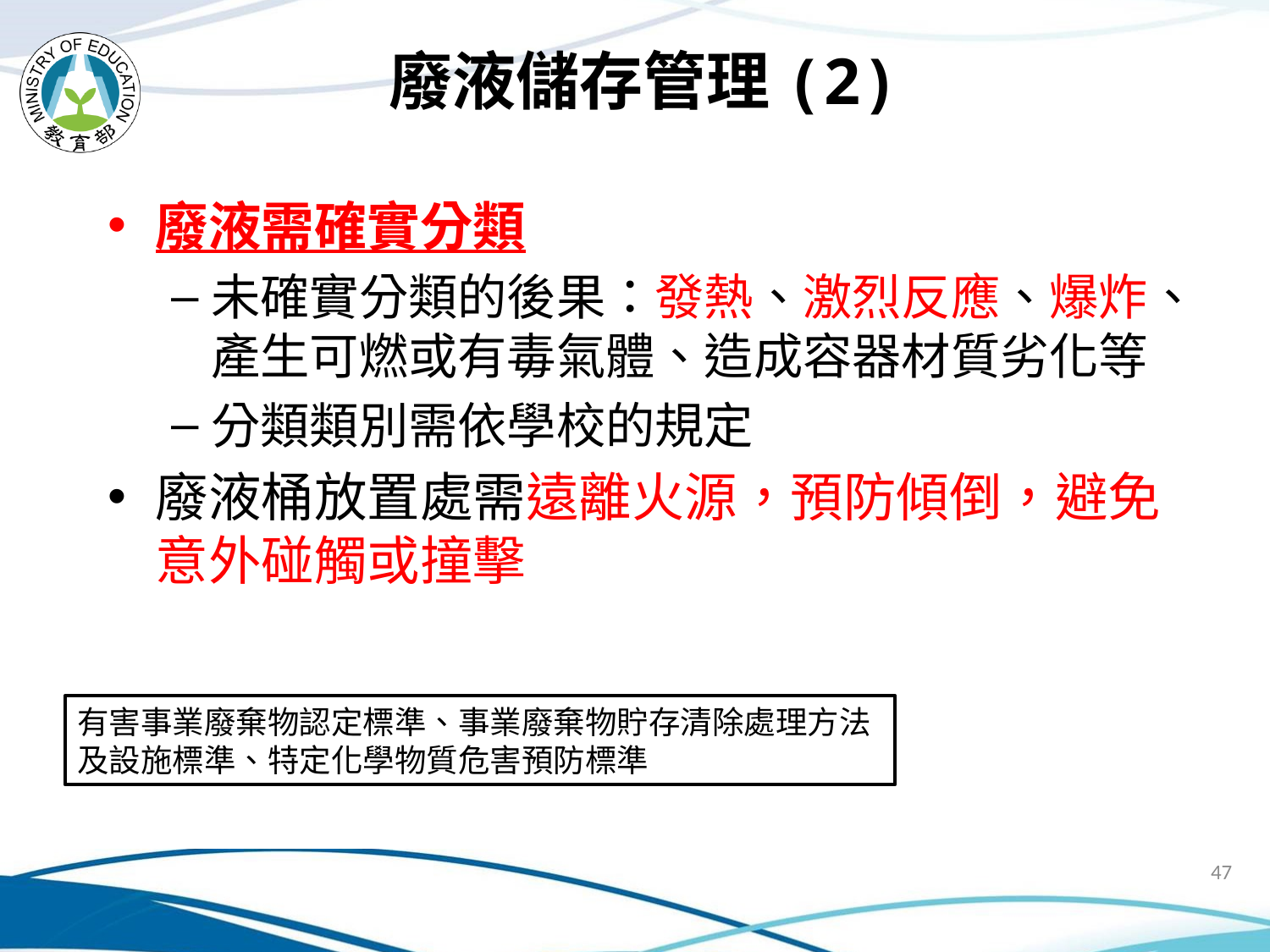

# 廢液儲存管理(2)
廢液需確實分類
未確實分類的後果：發熱、激烈反應、爆炸、產生可燃或有毒氣體、造成容器材質劣化等
分類類別需依學校的規定
廢液桶放置處需遠離火源，預防傾倒，避免意外碰觸或撞擊
有害事業廢棄物認定標準、事業廢棄物貯存清除處理方法及設施標準、特定化學物質危害預防標準
47